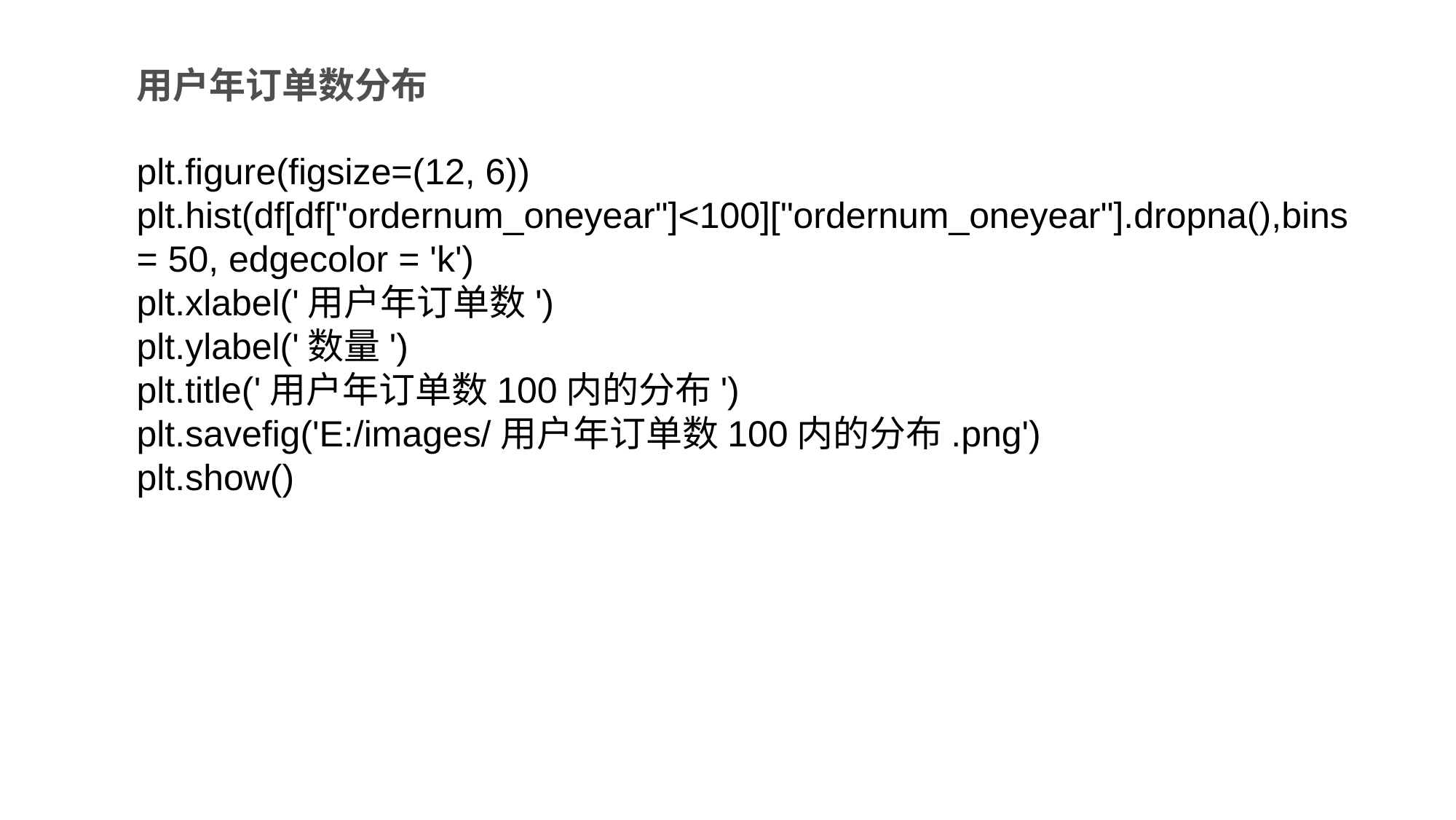

用户年订单数分布
plt.figure(figsize=(12, 6))
plt.hist(df[df["ordernum_oneyear"]<100]["ordernum_oneyear"].dropna(),bins = 50, edgecolor = 'k')
plt.xlabel('用户年订单数')
plt.ylabel('数量')
plt.title('用户年订单数100内的分布')
plt.savefig('E:/images/用户年订单数100内的分布.png')
plt.show()